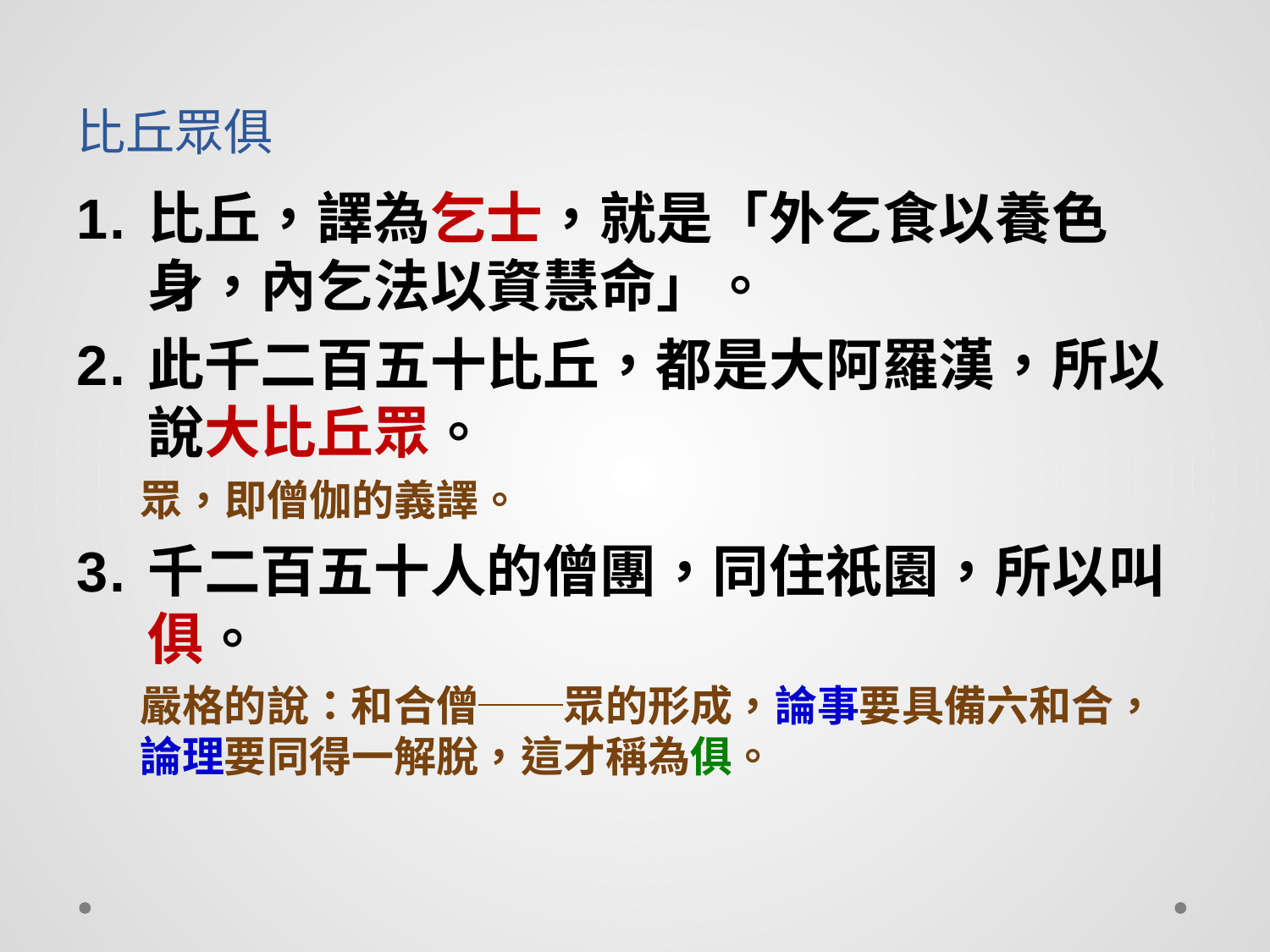

# 比丘眾俱
比丘，譯為乞士，就是「外乞食以養色身，內乞法以資慧命」。
此千二百五十比丘，都是大阿羅漢，所以說大比丘眾。
眾，即僧伽的義譯。
千二百五十人的僧團，同住祇園，所以叫俱。
嚴格的說：和合僧──眾的形成，論事要具備六和合，論理要同得一解脫，這才稱為俱。